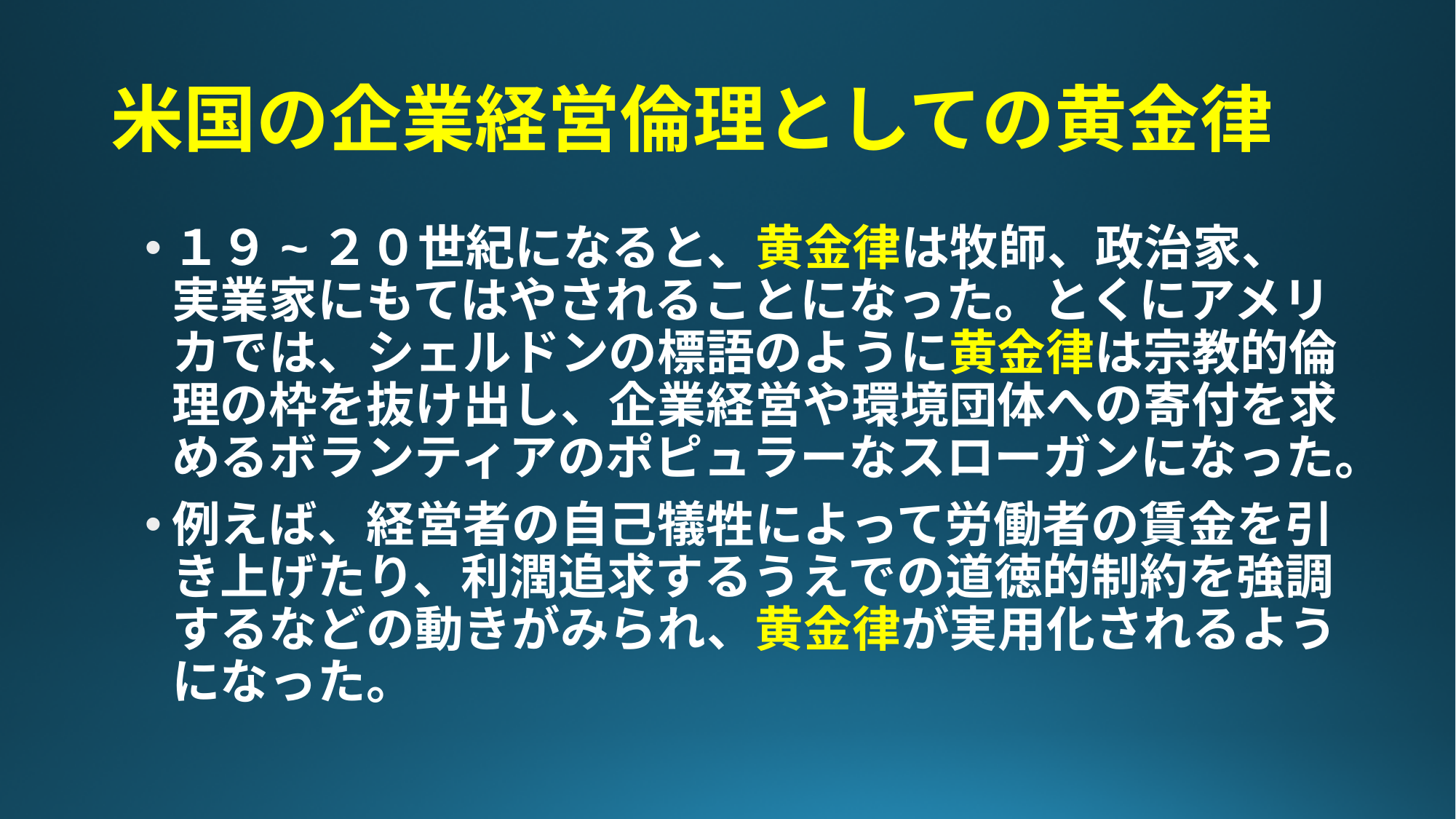

# 米国の企業経営倫理としての黄金律
１９~２０世紀になると、黄金律は牧師、政治家、　実業家にもてはやされることになった。とくにアメリカでは、シェルドンの標語のように黄金律は宗教的倫理の枠を抜け出し、企業経営や環境団体への寄付を求めるボランティアのポピュラーなスローガンになった。
例えば、経営者の自己犠牲によって労働者の賃金を引き上げたり、利潤追求するうえでの道徳的制約を強調するなどの動きがみられ、黄金律が実用化されるようになった。